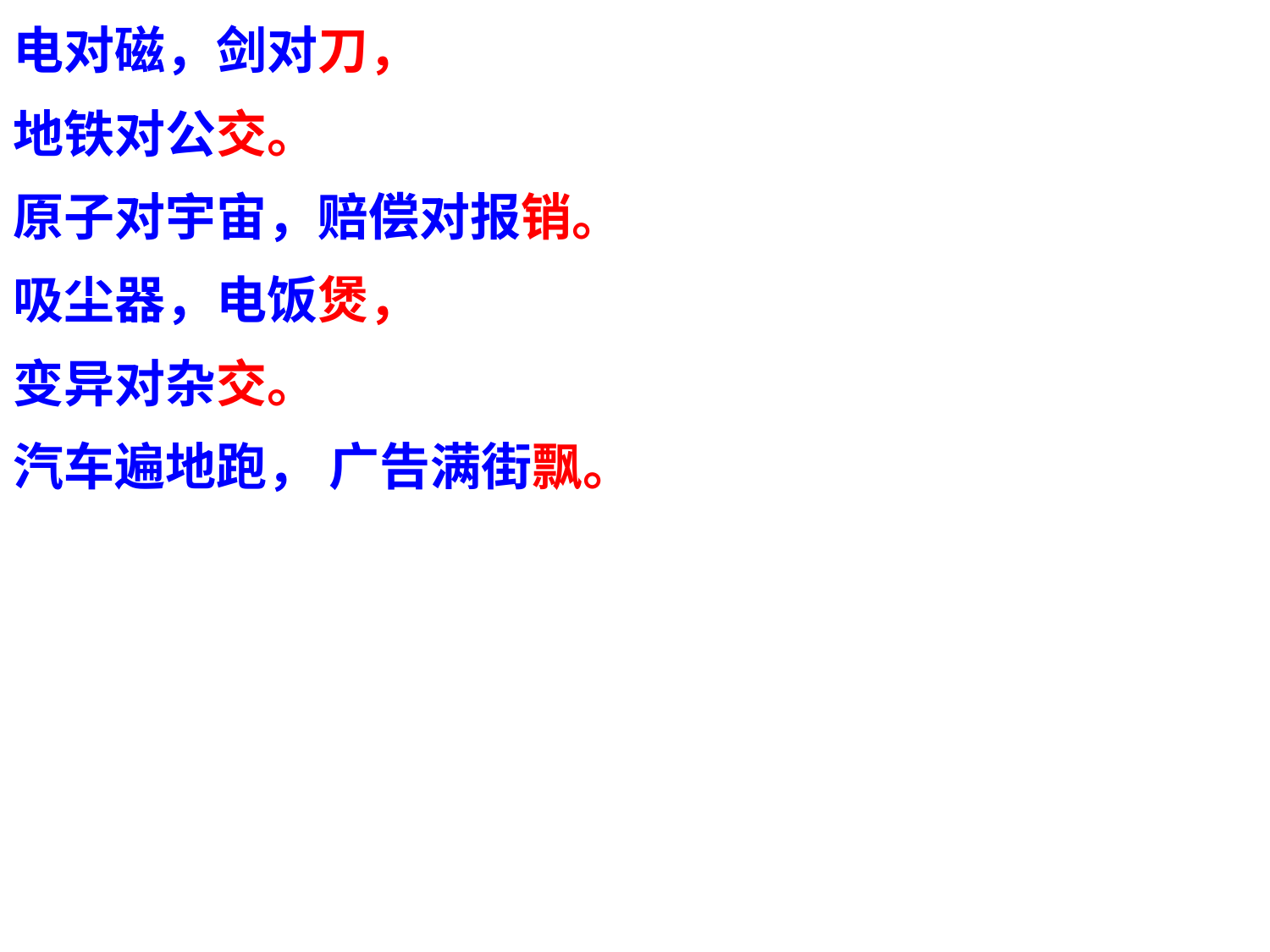

电对磁，剑对刀，
地铁对公交。
原子对宇宙，赔偿对报销。
吸尘器，电饭煲，
变异对杂交。
汽车遍地跑， 广告满街飘。